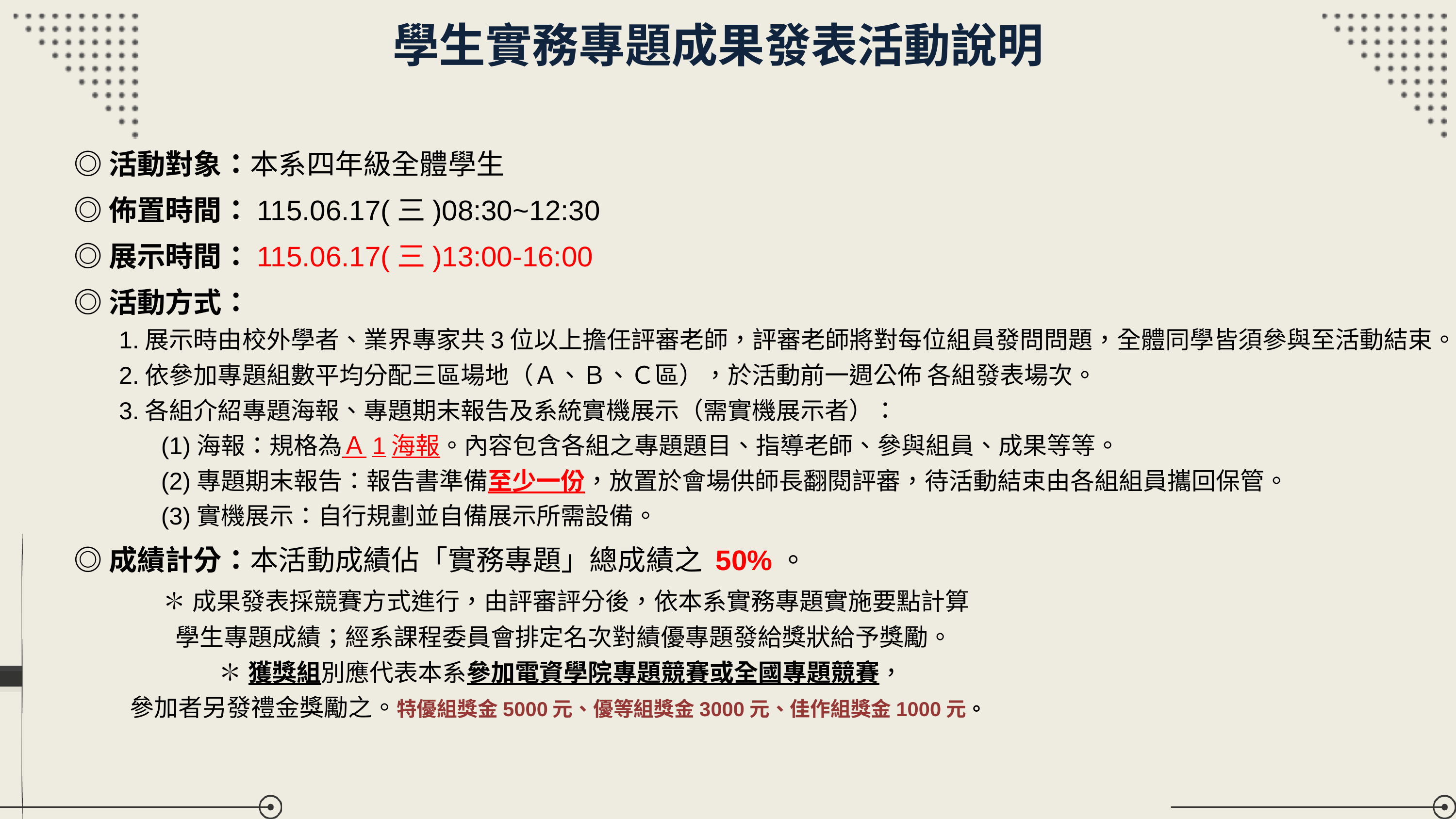

學生實務專題成果發表活動說明
◎活動對象：本系四年級全體學生
◎佈置時間：115.06.17(三)08:30~12:30
◎展示時間：115.06.17(三)13:00-16:00
◎活動方式：
1.展示時由校外學者、業界專家共3位以上擔任評審老師，評審老師將對每位組員發問問題，全體同學皆須參與至活動結束。
2.依參加專題組數平均分配三區場地（Ａ、Ｂ、Ｃ區），於活動前一週公佈 各組發表場次。
3.各組介紹專題海報、專題期末報告及系統實機展示（需實機展示者）：
(1)海報：規格為Ａ1海報。內容包含各組之專題題目、指導老師、參與組員、成果等等。
(2)專題期末報告：報告書準備至少一份，放置於會場供師長翻閱評審，待活動結束由各組組員攜回保管。
(3)實機展示：自行規劃並自備展示所需設備。
◎成績計分：本活動成績佔「實務專題」總成績之 50%。
		✽成果發表採競賽方式進行，由評審評分後，依本系實務專題實施要點計算
	  	學生專題成績；經系課程委員會排定名次對績優專題發給獎狀給予獎勵。
		✽獲獎組別應代表本系參加電資學院專題競賽或全國專題競賽，
參加者另發禮金獎勵之。特優組獎金5000元、優等組獎金3000元、佳作組獎金1000元。